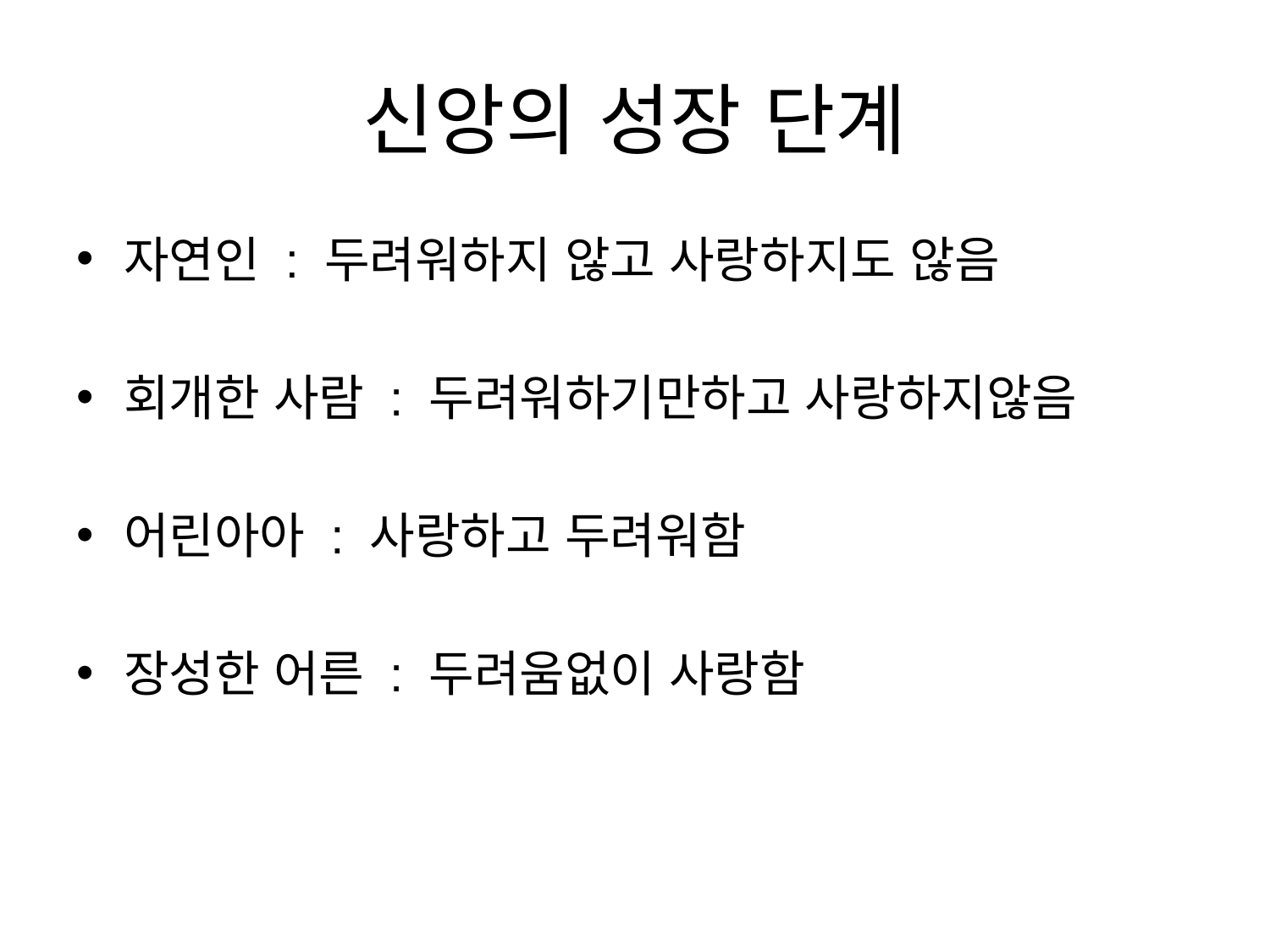

# 신앙의 성장 단계
자연인 : 두려워하지 않고 사랑하지도 않음

회개한 사람 : 두려워하기만하고 사랑하지않음

어린아아 : 사랑하고 두려워함

장성한 어른 : 두려움없이 사랑함